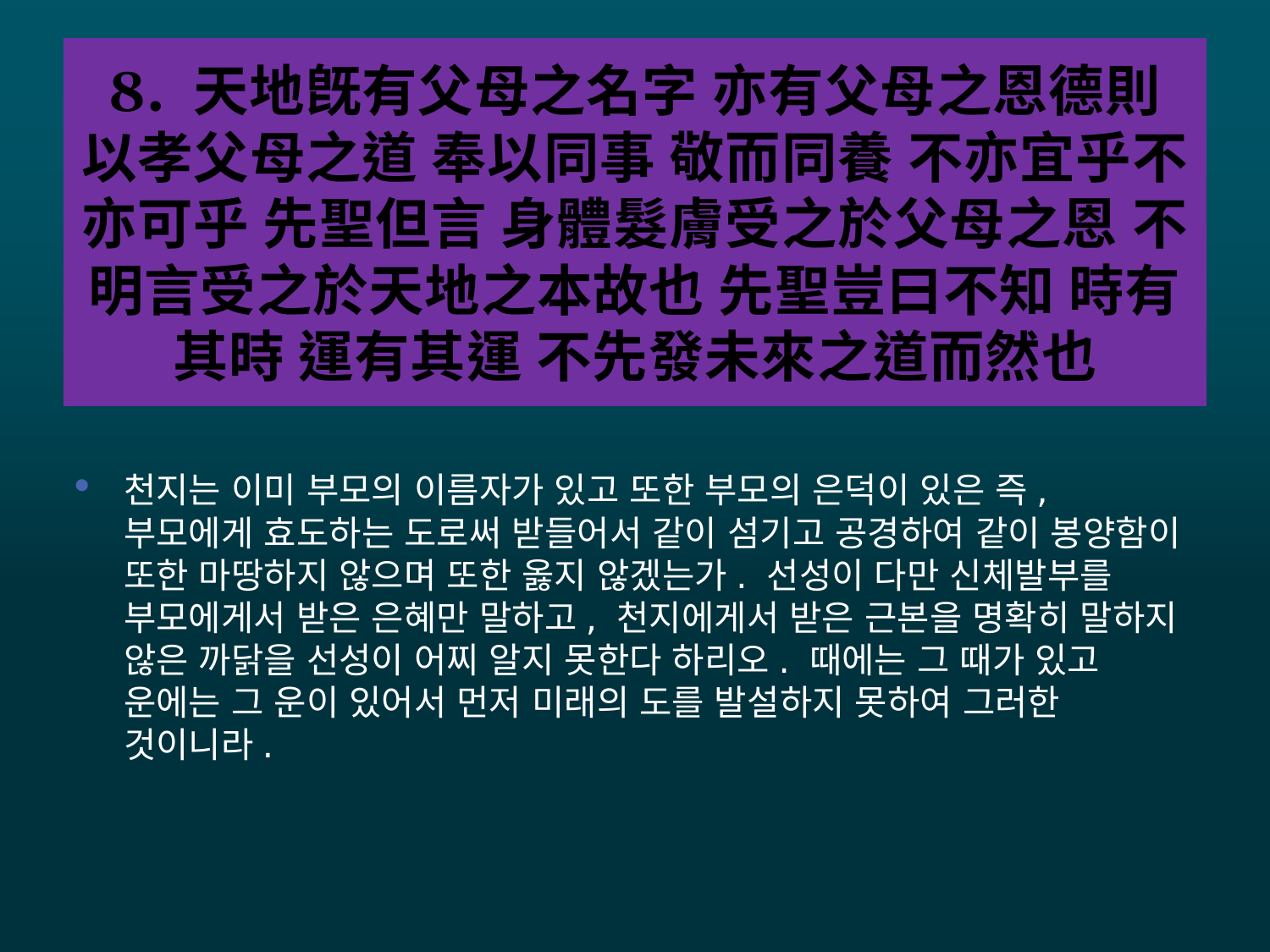

# 8. 天地旣有父母之名字 亦有父母之恩德則 以孝父母之道 奉以同事 敬而同養 不亦宜乎不亦可乎 先聖但言 身體髮膚受之於父母之恩 不明言受之於天地之本故也 先聖豈曰不知 時有其時 運有其運 不先發未來之道而然也
천지는 이미 부모의 이름자가 있고 또한 부모의 은덕이 있은 즉, 부모에게 효도하는 도로써 받들어서 같이 섬기고 공경하여 같이 봉양함이 또한 마땅하지 않으며 또한 옳지 않겠는가. 선성이 다만 신체발부를 부모에게서 받은 은혜만 말하고, 천지에게서 받은 근본을 명확히 말하지 않은 까닭을 선성이 어찌 알지 못한다 하리오. 때에는 그 때가 있고 운에는 그 운이 있어서 먼저 미래의 도를 발설하지 못하여 그러한 것이니라.